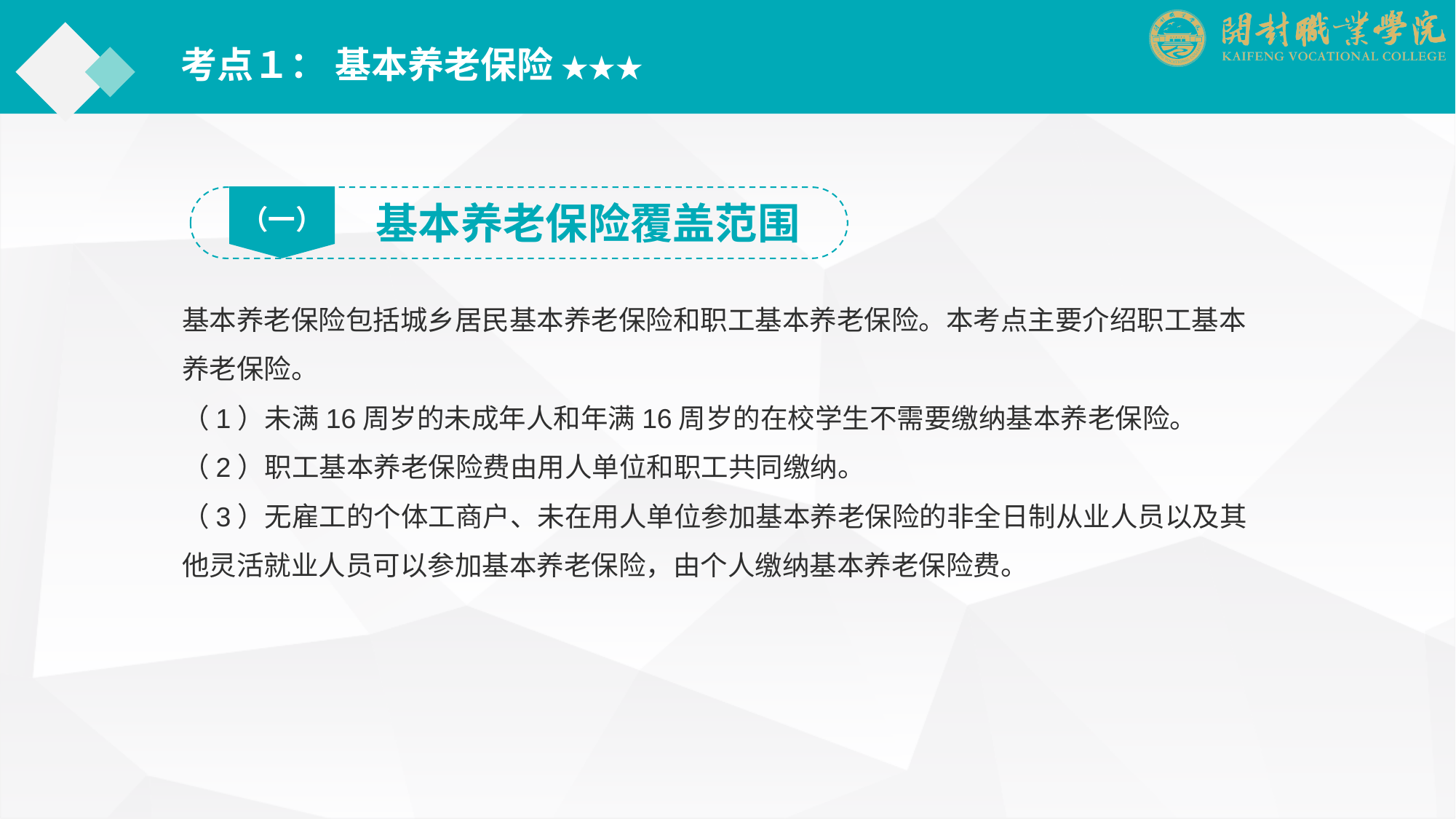

考点１： 基本养老保险 ★★★
（一）

基本养老保险覆盖范围
基本养老保险包括城乡居民基本养老保险和职工基本养老保险。本考点主要介绍职工基本养老保险。
（1）未满16周岁的未成年人和年满16周岁的在校学生不需要缴纳基本养老保险。
（2）职工基本养老保险费由用人单位和职工共同缴纳。
（3）无雇工的个体工商户、未在用人单位参加基本养老保险的非全日制从业人员以及其他灵活就业人员可以参加基本养老保险，由个人缴纳基本养老保险费。